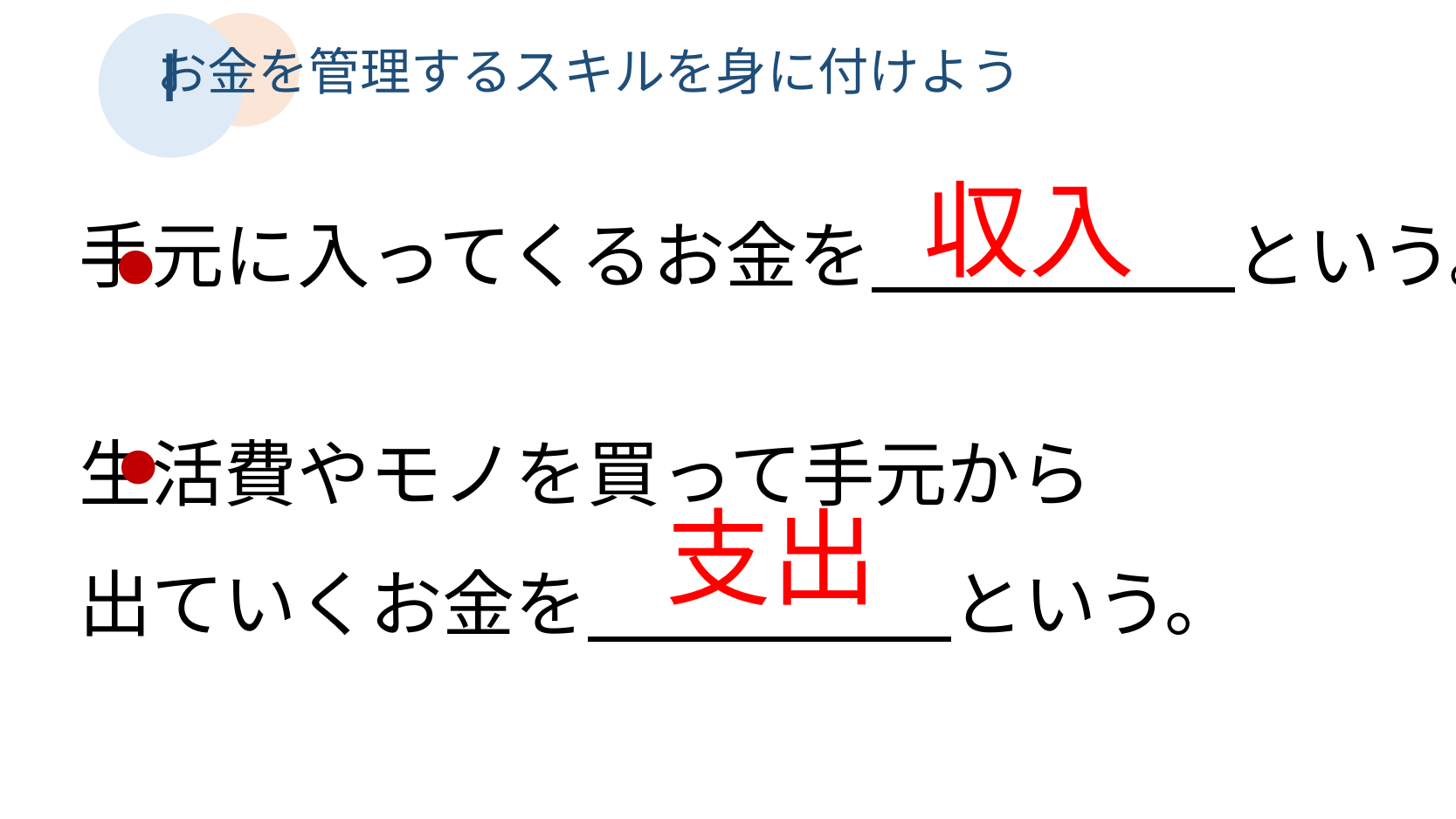

Ⅰ
お金を管理するスキルを身に付けよう
収入
手元に入ってくるお金を　　　　　という。

生活費やモノを買って手元から
出ていくお金を　　　　　という。
●
●
支出